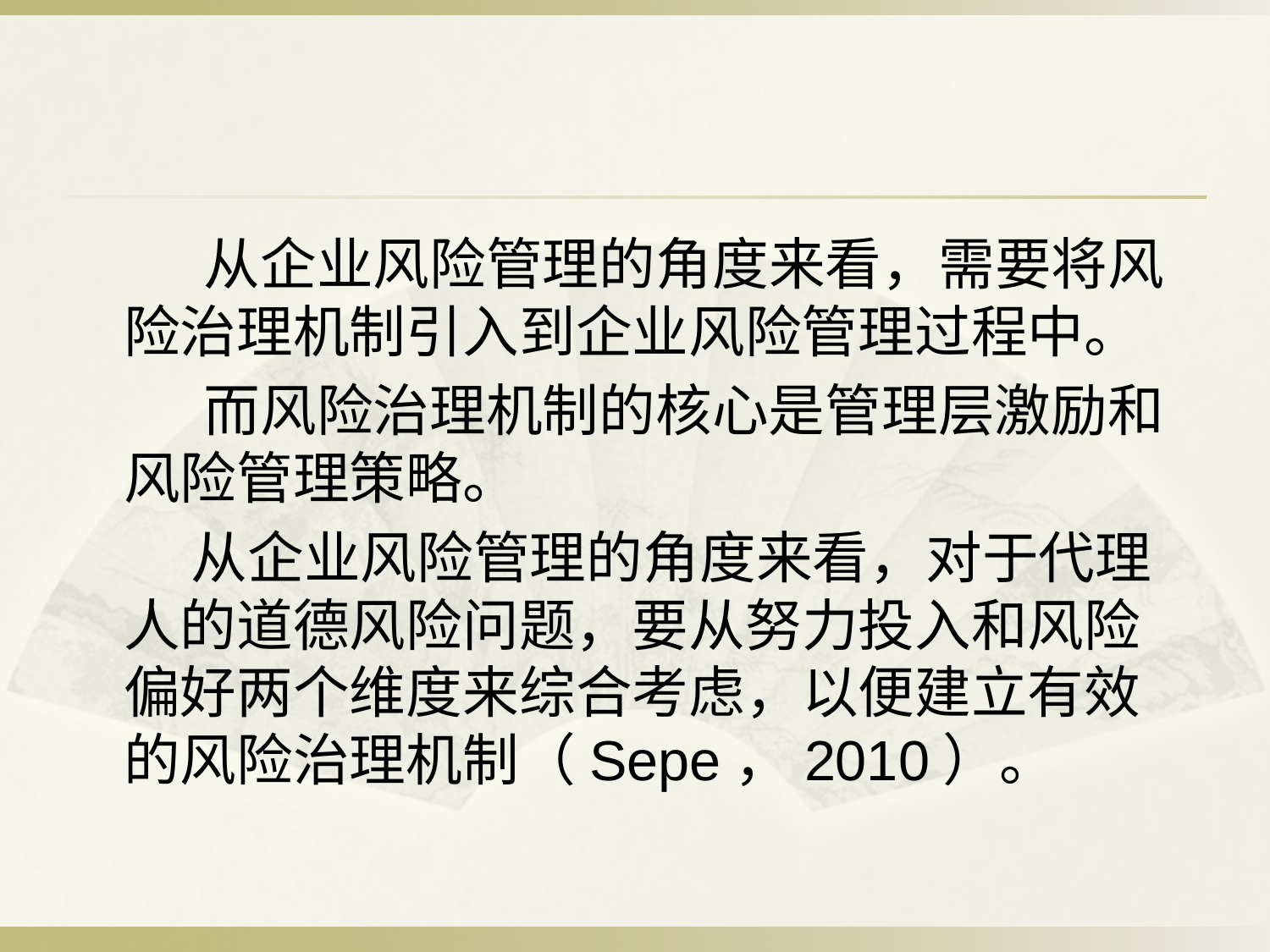

#
         从企业风险管理的角度来看，需要将风险治理机制引入到企业风险管理过程中。
         而风险治理机制的核心是管理层激励和风险管理策略。
        从企业风险管理的角度来看，对于代理人的道德风险问题，要从努力投入和风险偏好两个维度来综合考虑，以便建立有效的风险治理机制（Sepe，2010）。